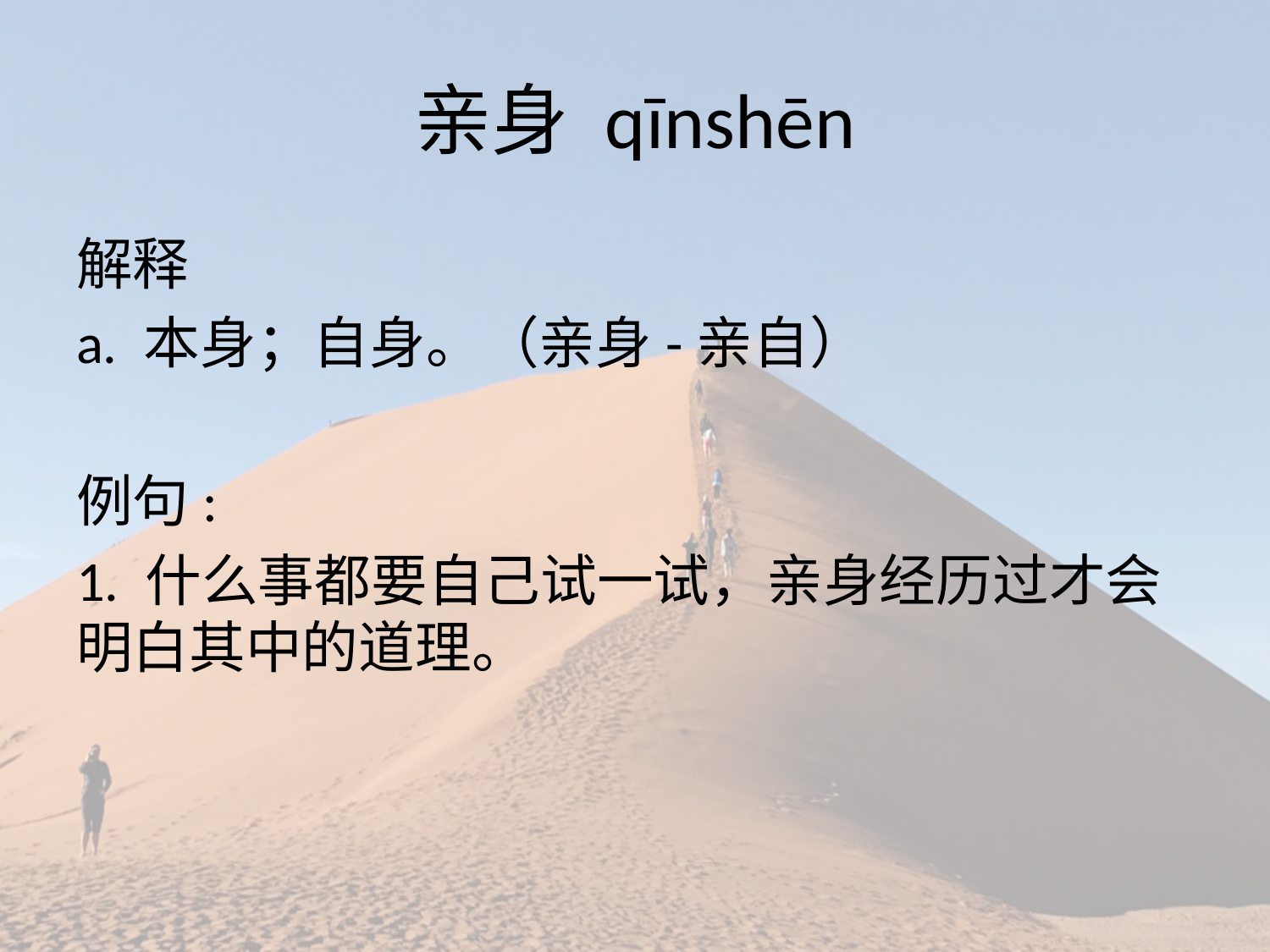

# 亲身 qīnshēn
解释
a. 本身；自身。（亲身-亲自）

例句:
1. 什么事都要自己试一试，亲身经历过才会明白其中的道理。